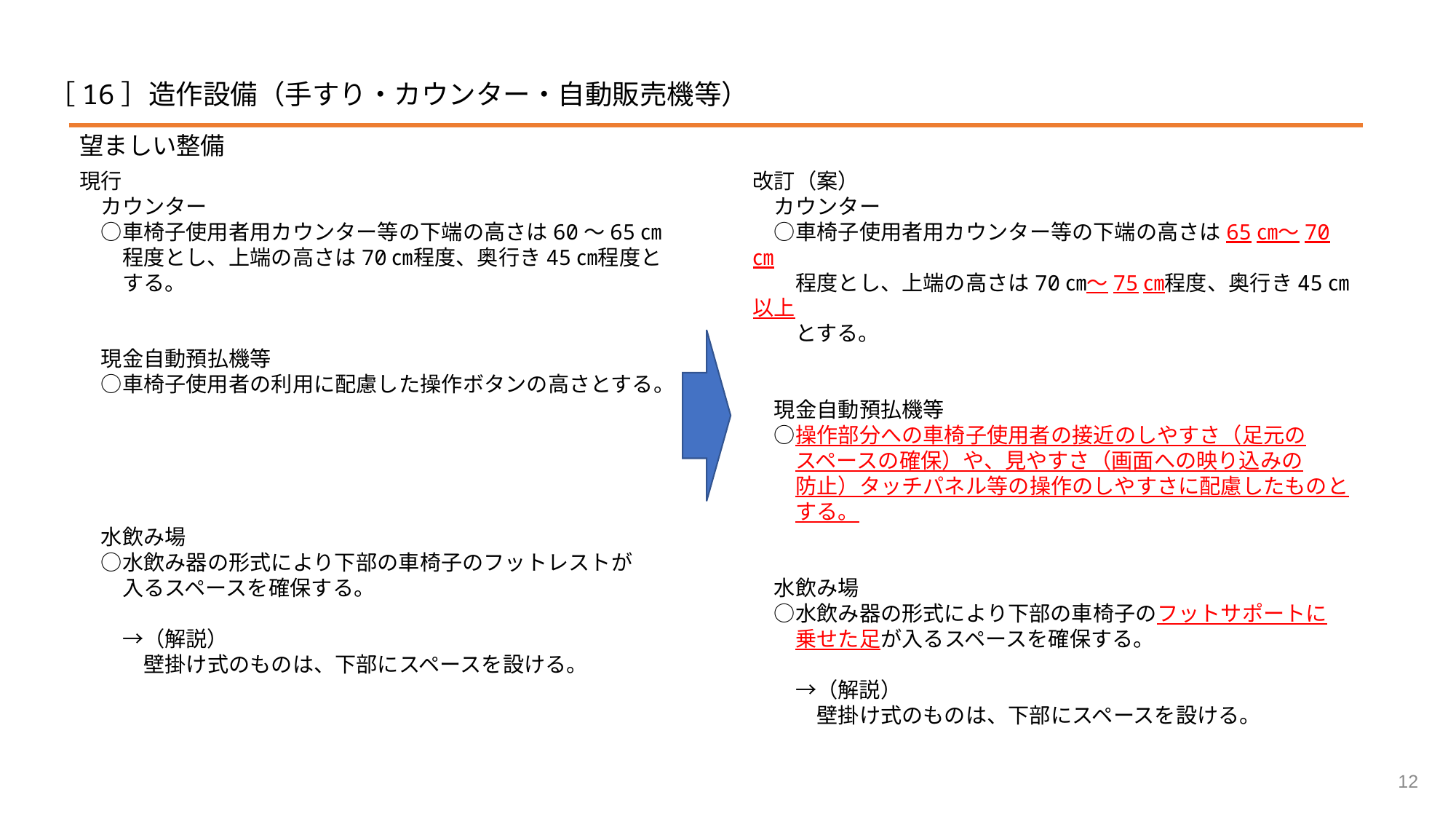

# ［16］造作設備（手すり・カウンター・自動販売機等）
望ましい整備
現行
　カウンター
　○車椅子使用者用カウンター等の下端の高さは60～65㎝
　　程度とし、上端の高さは70㎝程度、奥行き45㎝程度と
　　する。

　現金自動預払機等
　○車椅子使用者の利用に配慮した操作ボタンの高さとする。

　水飲み場
　○水飲み器の形式により下部の車椅子のフットレストが
　　入るスペースを確保する。

　　→（解説）
　　　壁掛け式のものは、下部にスペースを設ける。
改訂（案）
　カウンター
　○車椅子使用者用カウンター等の下端の高さは65㎝～70㎝
　　程度とし、上端の高さは70㎝～75㎝程度、奥行き45㎝以上
　　とする。

　現金自動預払機等
　○操作部分への車椅子使用者の接近のしやすさ（足元の
　　スペースの確保）や、見やすさ（画面への映り込みの
　　防止）タッチパネル等の操作のしやすさに配慮したものと
　　する。

　水飲み場
　○水飲み器の形式により下部の車椅子のフットサポートに
　　乗せた足が入るスペースを確保する。

　　→（解説）
　　　壁掛け式のものは、下部にスペースを設ける。

12